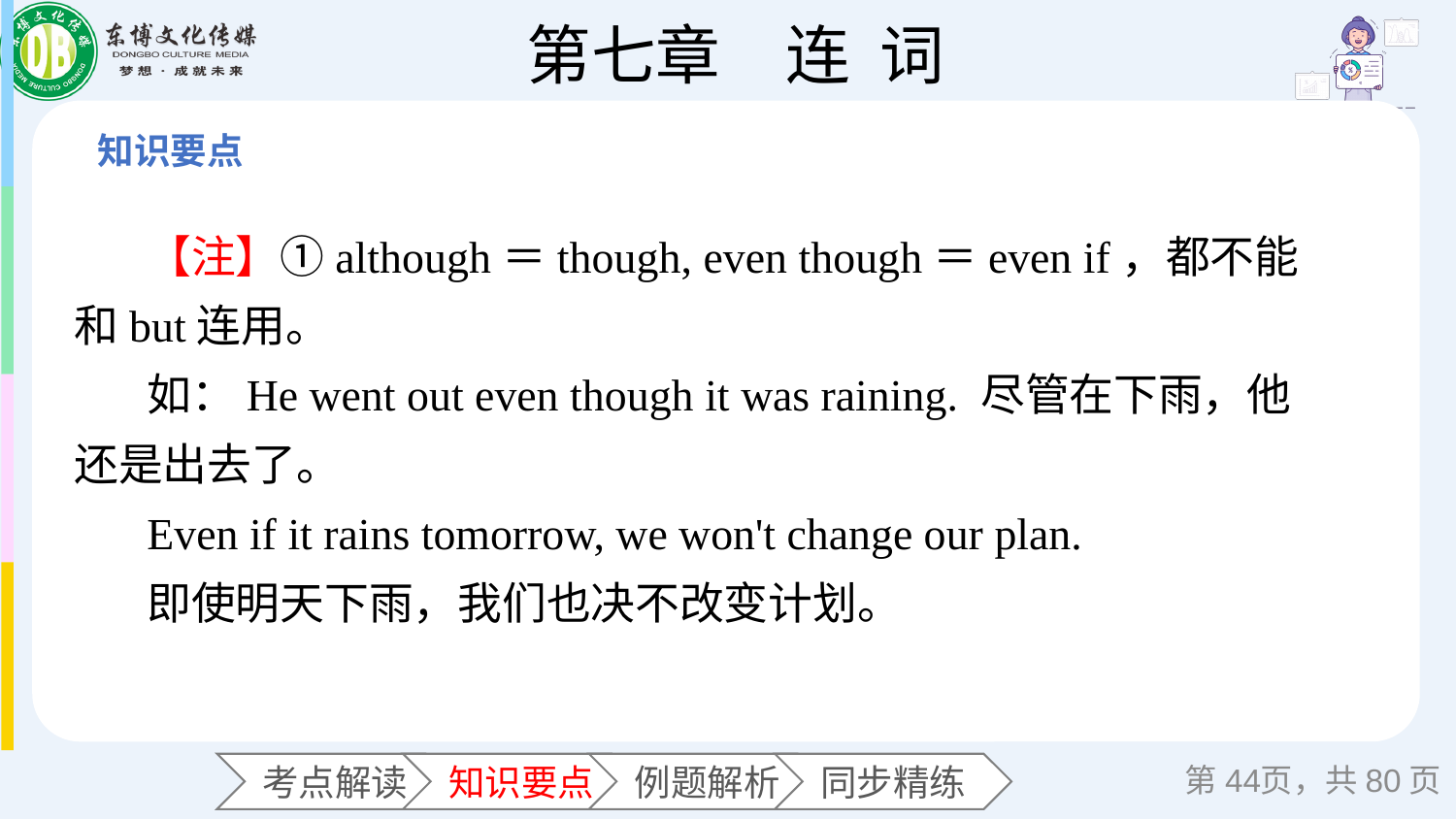

【注】①although＝though, even though＝even if，都不能和but连用。
如：He went out even though it was raining. 尽管在下雨，他还是出去了。
Even if it rains tomorrow, we won't change our plan.
即使明天下雨，我们也决不改变计划。
第44页，共80页